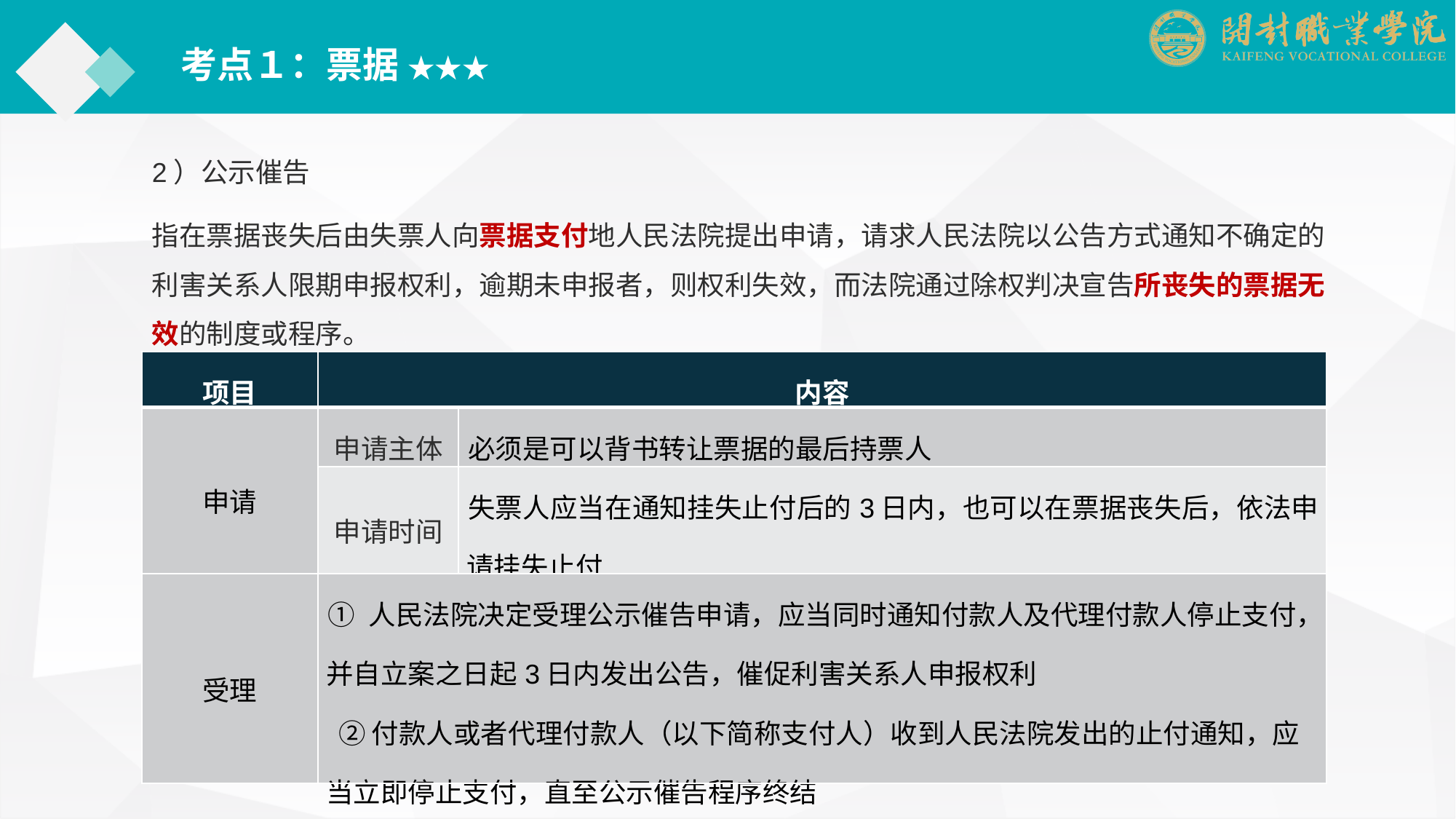

考点１：票据 ★★★
2）公示催告
指在票据丧失后由失票人向票据支付地人民法院提出申请，请求人民法院以公告方式通知不确定的利害关系人限期申报权利，逾期未申报者，则权利失效，而法院通过除权判决宣告所丧失的票据无效的制度或程序。
| 项目 | 内容 |  |
| --- | --- | --- |
| 申请 | 申请主体 | 必须是可以背书转让票据的最后持票人 |
|  | 申请时间 | 失票人应当在通知挂失止付后的3日内，也可以在票据丧失后，依法申请挂失止付 |
| 受理 | ① 人民法院决定受理公示催告申请，应当同时通知付款人及代理付款人停止支付，并自立案之日起3日内发出公告，催促利害关系人申报权利 ② 付款人或者代理付款人（以下简称支付人）收到人民法院发出的止付通知，应当立即停止支付，直至公示催告程序终结 |  |